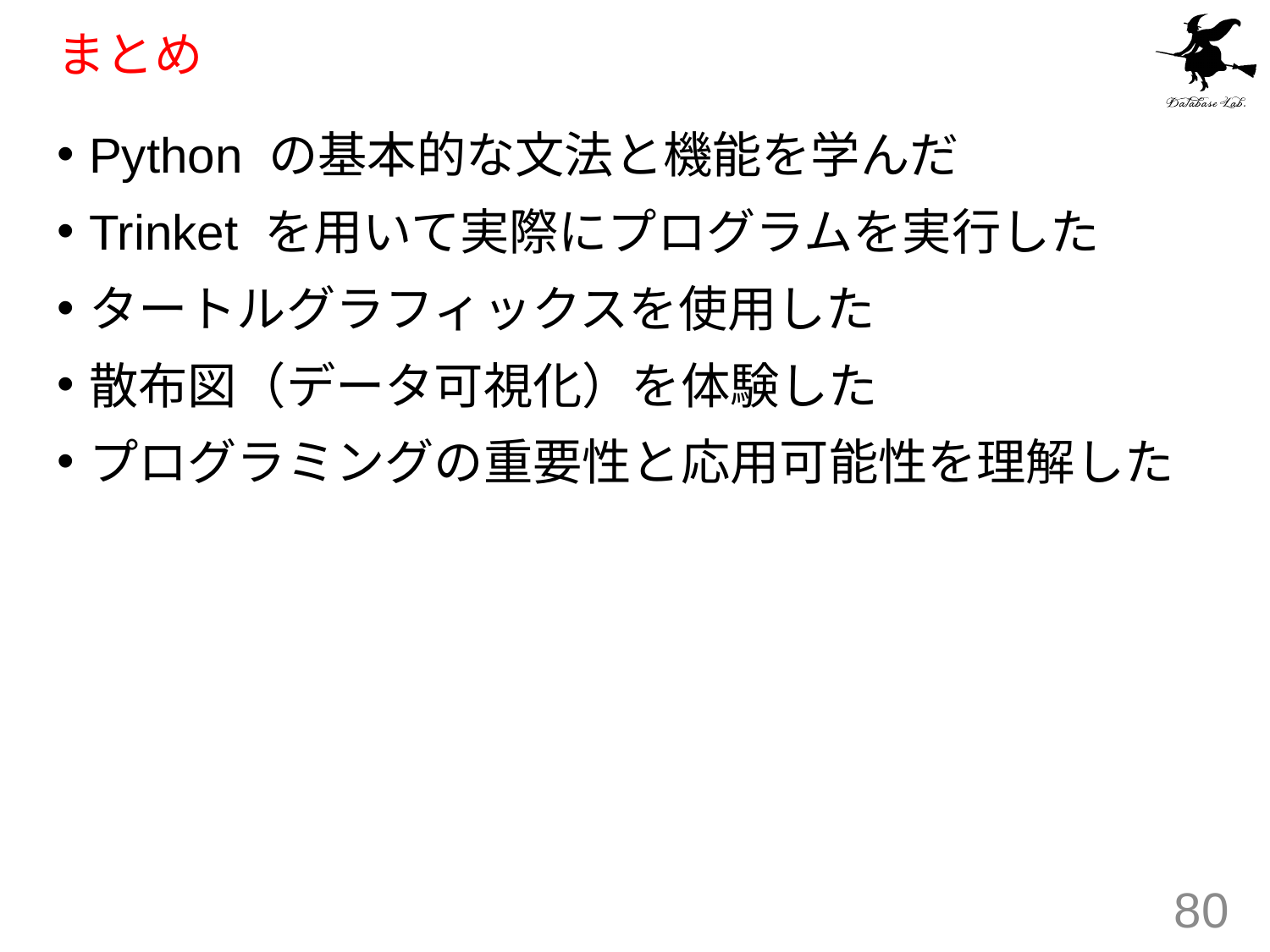

# まとめ
Python の基本的な文法と機能を学んだ
Trinket を用いて実際にプログラムを実行した
タートルグラフィックスを使用した
散布図（データ可視化）を体験した
プログラミングの重要性と応用可能性を理解した
80